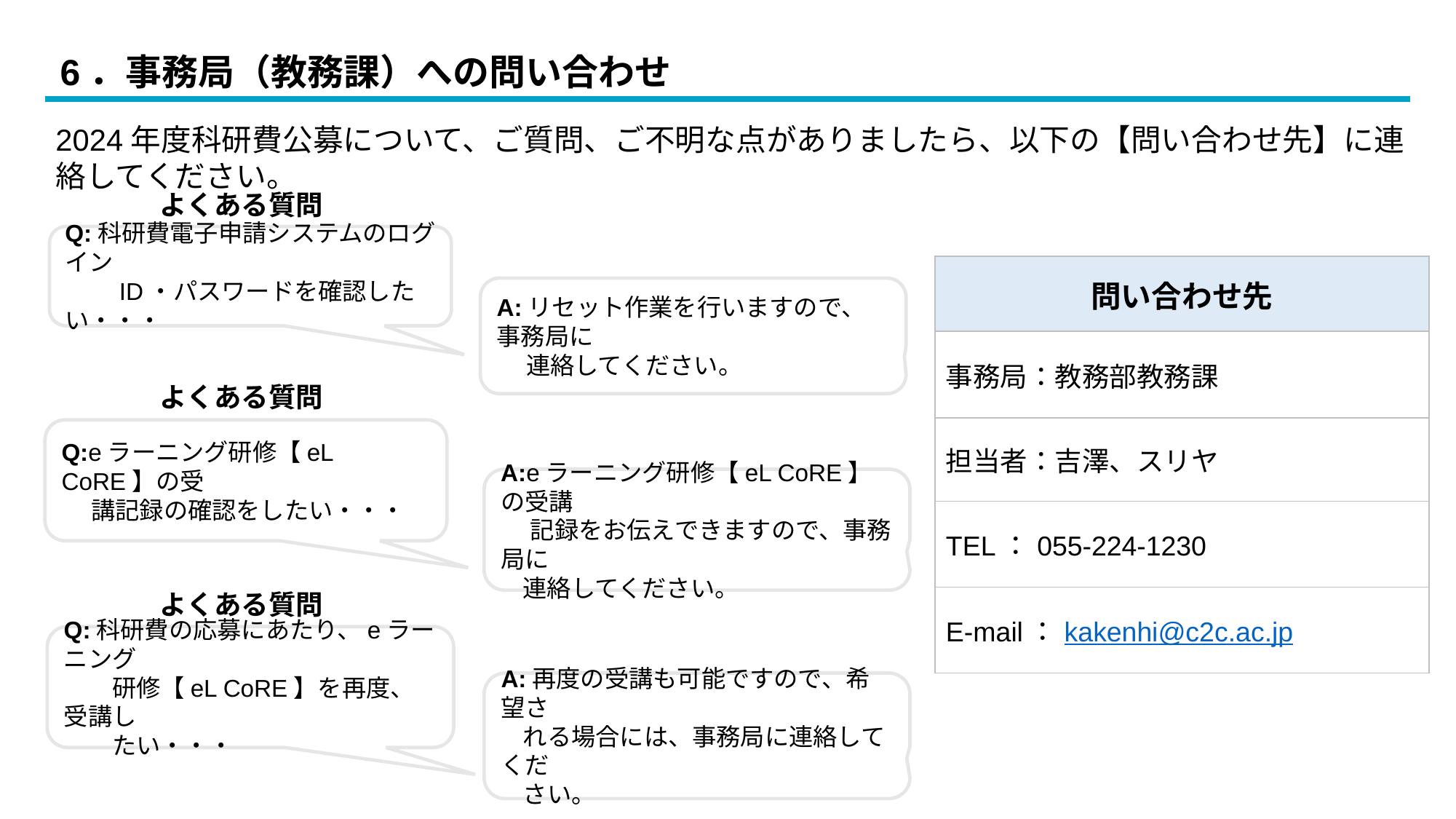

6．事務局（教務課）への問い合わせ
2024年度科研費公募について、ご質問、ご不明な点がありましたら、以下の【問い合わせ先】に連絡してください。
よくある質問
Q:科研費電子申請システムのログイン
　　ID・パスワードを確認したい・・・
| 問い合わせ先 |
| --- |
| 事務局：教務部教務課 |
| 担当者：吉澤、スリヤ |
| TEL：055-224-1230 |
| E-mail：kakenhi@c2c.ac.jp |
A:リセット作業を行いますので、事務局に
　 連絡してください。
よくある質問
Q:eラーニング研修【eL CoRE】の受
　 講記録の確認をしたい・・・

A:eラーニング研修【eL CoRE】の受講
　 記録をお伝えできますので、事務局に
   連絡してください。

よくある質問
Q:科研費の応募にあたり、eラーニング
　　研修【eL CoRE】を再度、受講し
　　たい・・・
A:再度の受講も可能ですので、希望さ
   れる場合には、事務局に連絡してくだ
   さい。